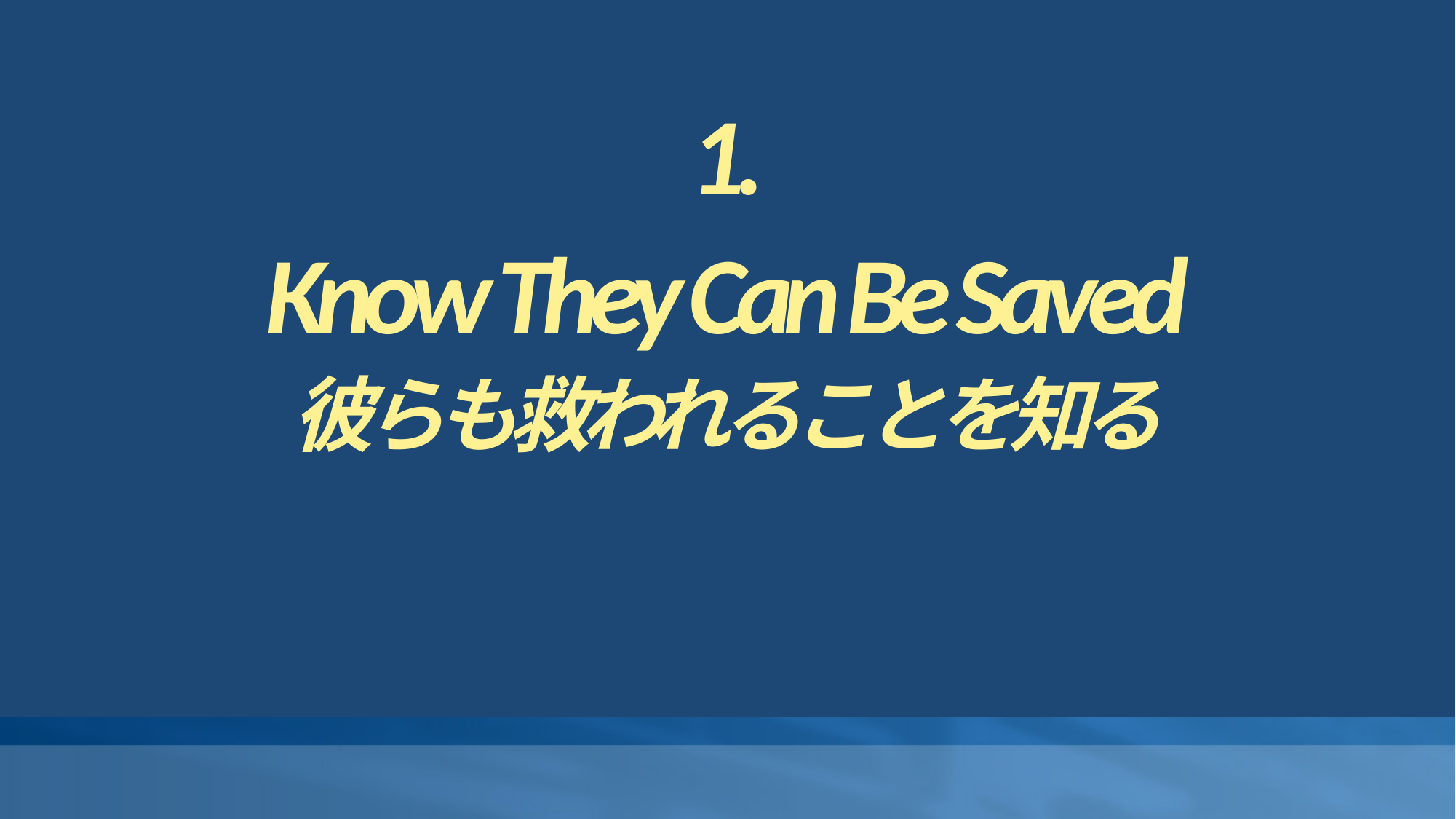

1.
Know They Can Be Saved
彼らも救われることを知る